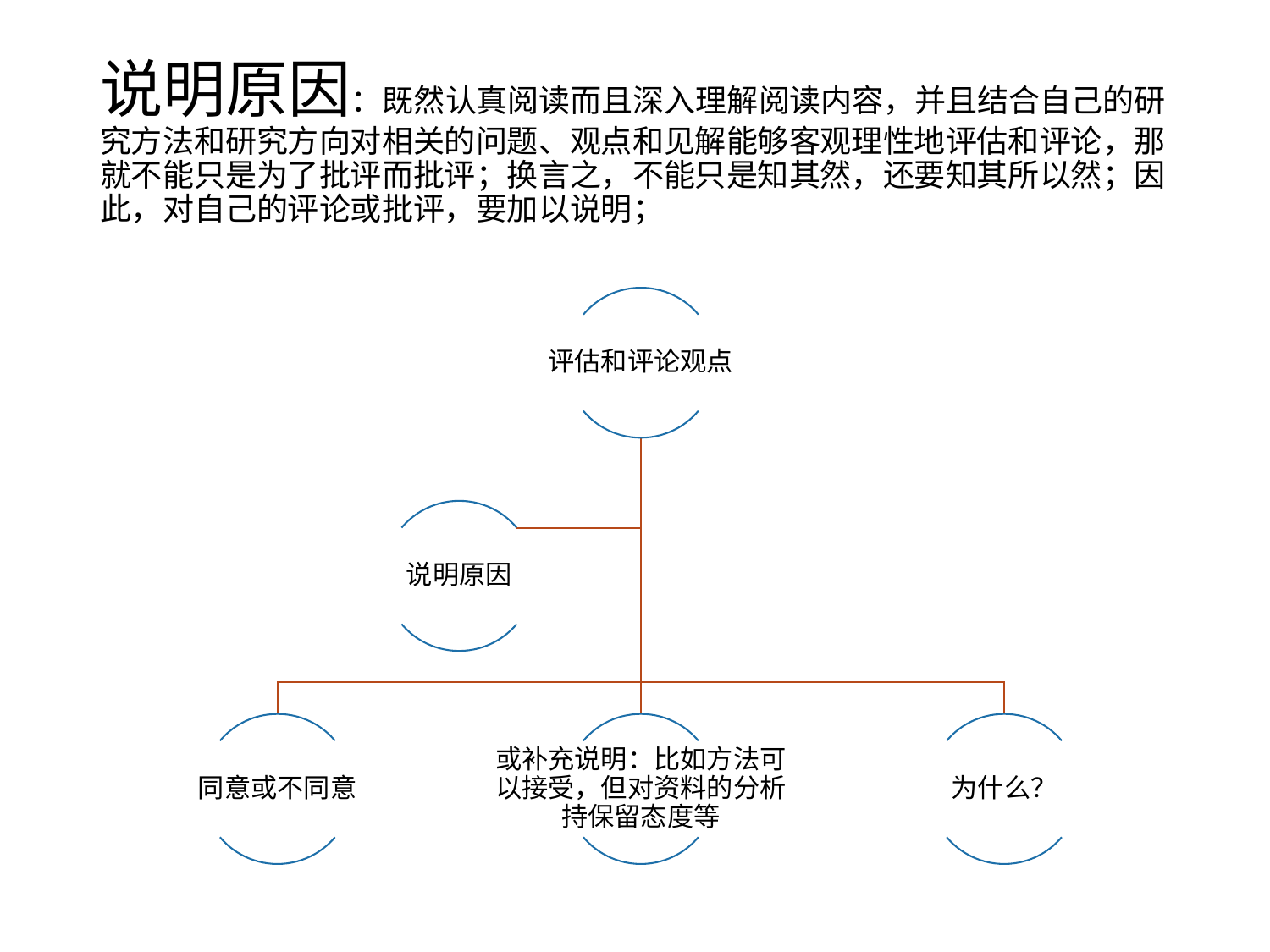

# 说明原因：既然认真阅读而且深入理解阅读内容，并且结合自己的研究方法和研究方向对相关的问题、观点和见解能够客观理性地评估和评论，那就不能只是为了批评而批评；换言之，不能只是知其然，还要知其所以然；因此，对自己的评论或批评，要加以说明；
评估和评论观点
同意或不同意
或补充说明：比如方法可以接受，但对资料的分析持保留态度等
为什么？
说明原因